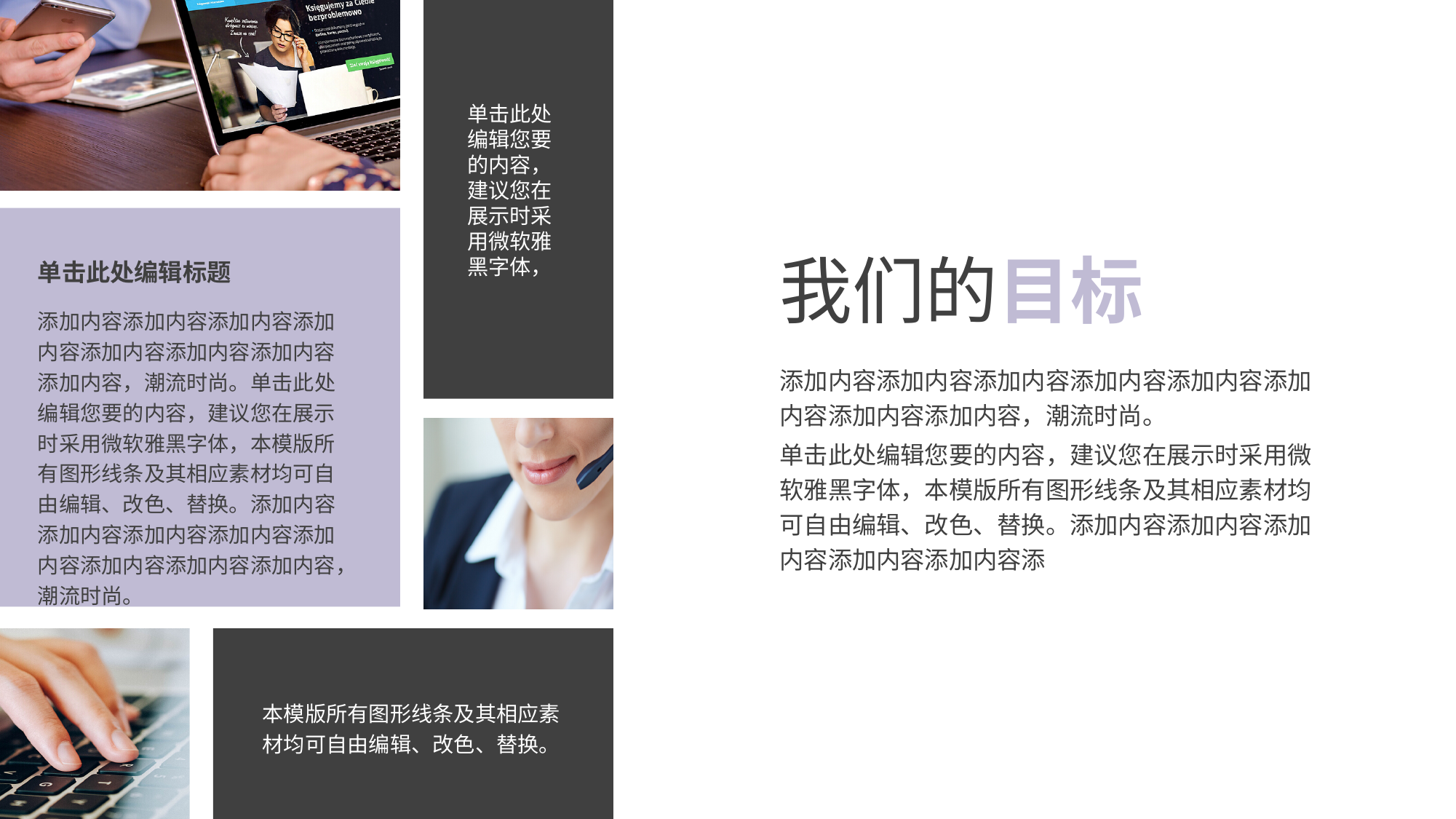

单击此处编辑您要的内容，建议您在展示时采用微软雅黑字体，

我们的目标
单击此处编辑标题
添加内容添加内容添加内容添加内容添加内容添加内容添加内容添加内容，潮流时尚。单击此处编辑您要的内容，建议您在展示时采用微软雅黑字体，本模版所有图形线条及其相应素材均可自由编辑、改色、替换。添加内容添加内容添加内容添加内容添加内容添加内容添加内容添加内容，潮流时尚。

添加内容添加内容添加内容添加内容添加内容添加内容添加内容添加内容，潮流时尚。
单击此处编辑您要的内容，建议您在展示时采用微软雅黑字体，本模版所有图形线条及其相应素材均可自由编辑、改色、替换。添加内容添加内容添加内容添加内容添加内容添

本模版所有图形线条及其相应素材均可自由编辑、改色、替换。